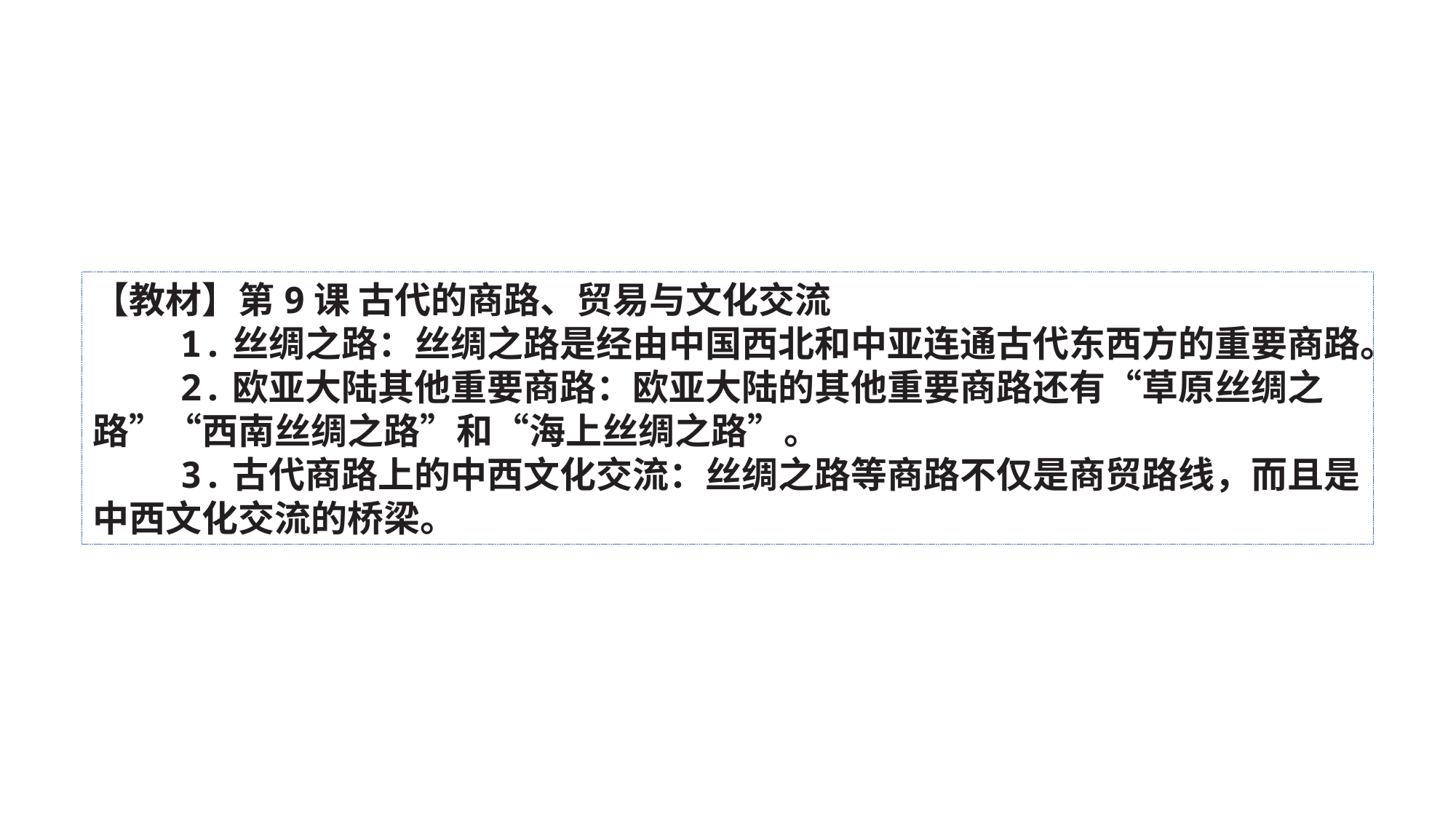

【教材】第9课 古代的商路、贸易与文化交流
    1.丝绸之路：丝绸之路是经由中国西北和中亚连通古代东西方的重要商路。
    2.欧亚大陆其他重要商路：欧亚大陆的其他重要商路还有“草原丝绸之路”“西南丝绸之路”和“海上丝绸之路”。
    3.古代商路上的中西文化交流：丝绸之路等商路不仅是商贸路线，而且是中西文化交流的桥梁。